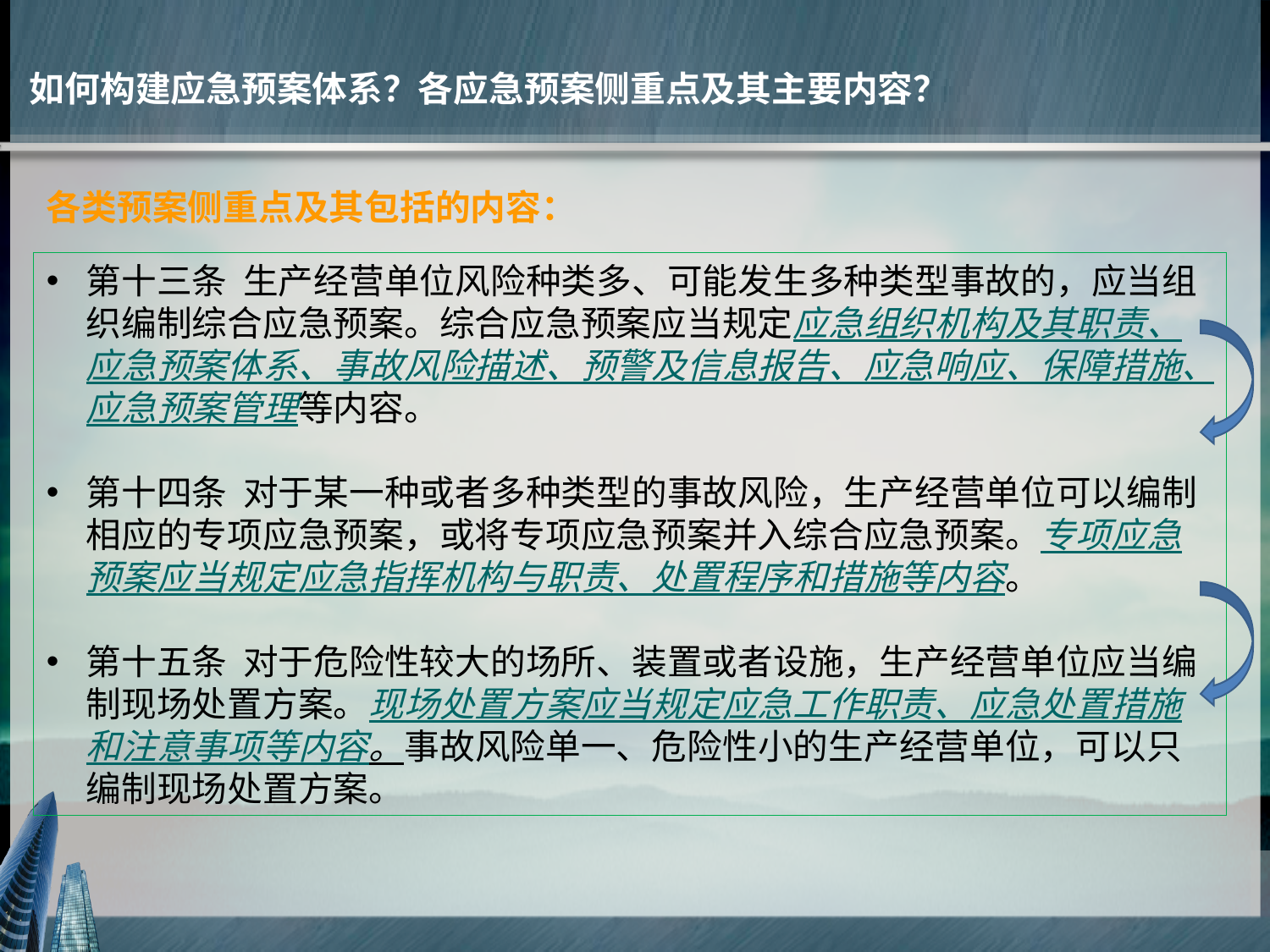

如何构建应急预案体系？各应急预案侧重点及其主要内容？
各类预案侧重点及其包括的内容：
第十三条  生产经营单位风险种类多、可能发生多种类型事故的，应当组织编制综合应急预案。综合应急预案应当规定应急组织机构及其职责、应急预案体系、事故风险描述、预警及信息报告、应急响应、保障措施、应急预案管理等内容。

第十四条  对于某一种或者多种类型的事故风险，生产经营单位可以编制相应的专项应急预案，或将专项应急预案并入综合应急预案。专项应急预案应当规定应急指挥机构与职责、处置程序和措施等内容。

第十五条  对于危险性较大的场所、装置或者设施，生产经营单位应当编制现场处置方案。现场处置方案应当规定应急工作职责、应急处置措施和注意事项等内容。事故风险单一、危险性小的生产经营单位，可以只编制现场处置方案。